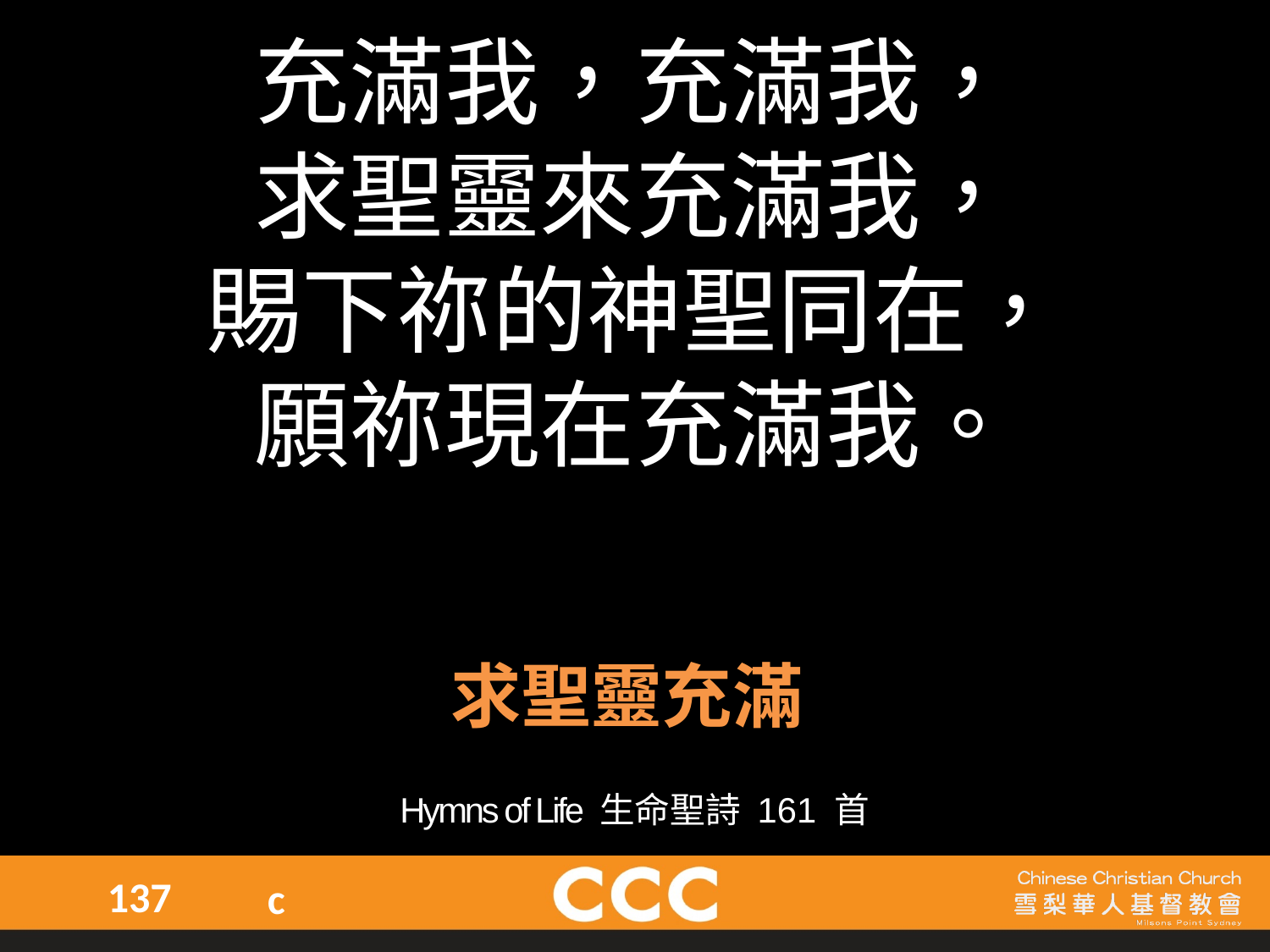

充滿我，充滿我，
求聖靈來充滿我，
賜下祢的神聖同在，
願祢現在充滿我。
求聖靈充滿
詩集：生命聖詩 286 版權屬宣道出版社所有
Hymns of Life 生命聖詩 161 首
137
c